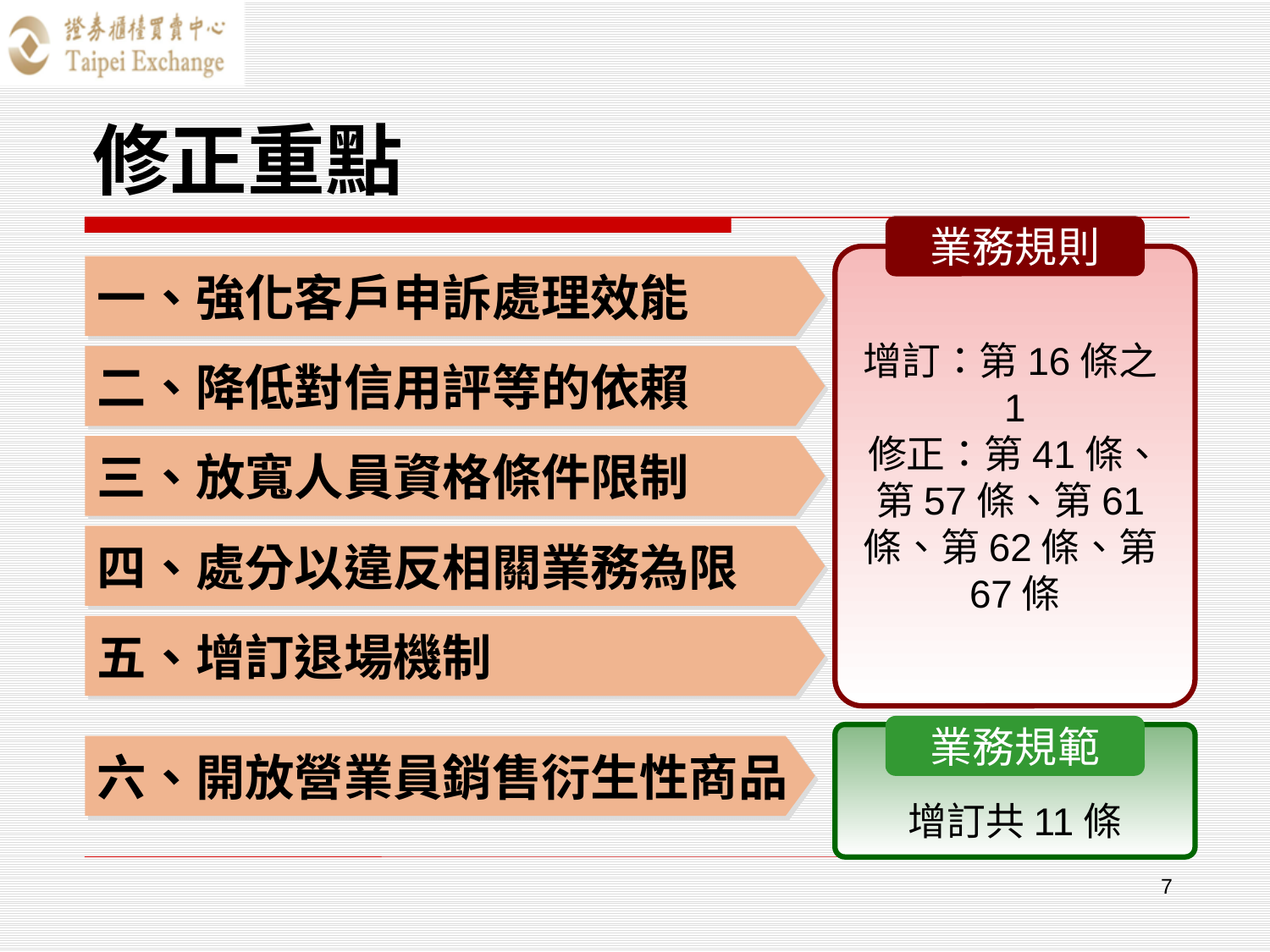

# 修正重點
業務規則
增訂：第16條之1
修正：第41條、第57條、第61條、第62條、第67條
一、強化客戶申訴處理效能
二、降低對信用評等的依賴
三、放寬人員資格條件限制
四、處分以違反相關業務為限
五、增訂退場機制
業務規範

增訂共11條
六、開放營業員銷售衍生性商品
7